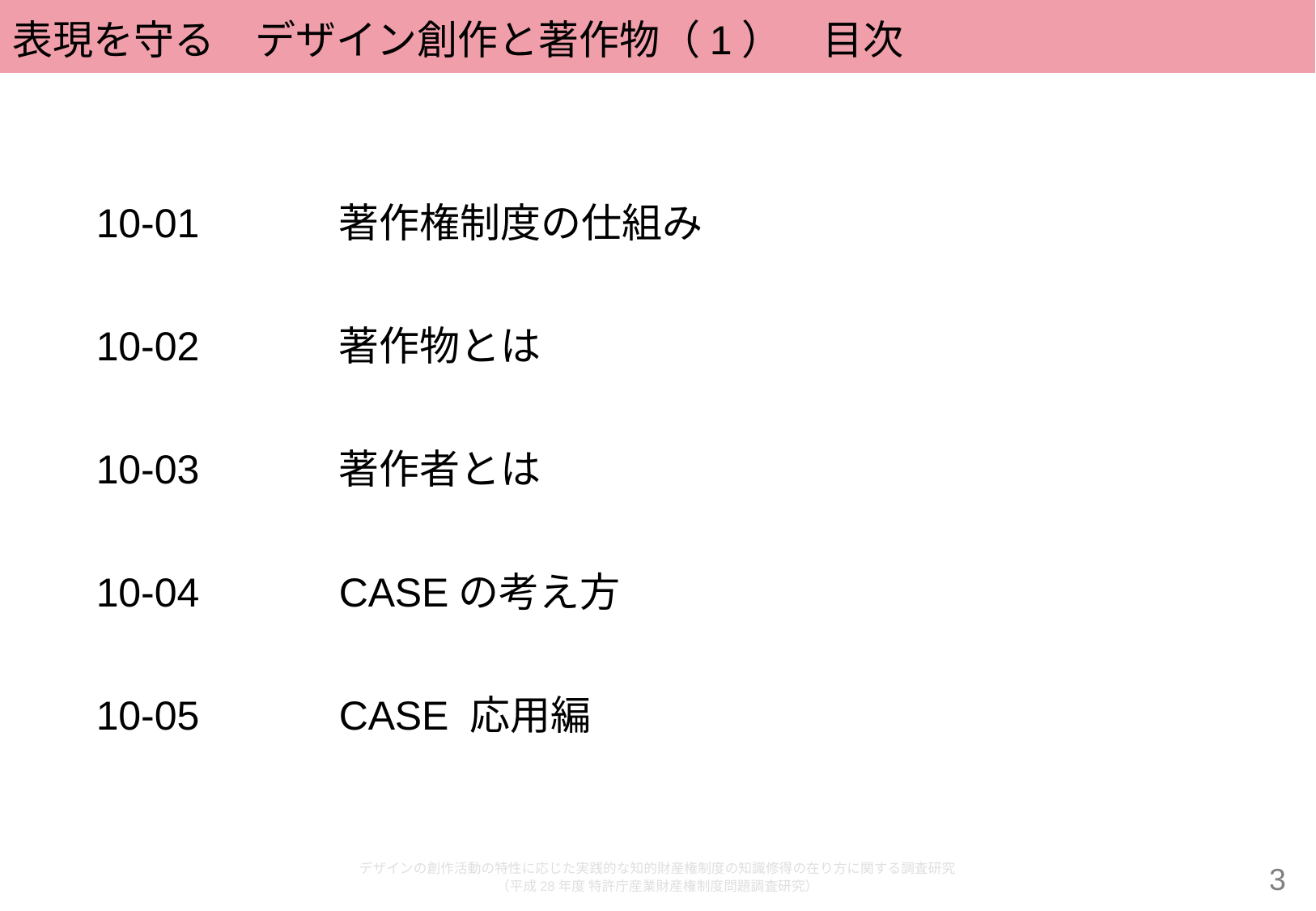

# 表現を守る　デザイン創作と著作物（1）　目次
10-01		著作権制度の仕組み

10-02		著作物とは

10-03		著作者とは

10-04		CASEの考え方

10-05		CASE 応用編
デザインの創作活動の特性に応じた実践的な知的財産権制度の知識修得の在り方に関する調査研究
（平成28年度 特許庁産業財産権制度問題調査研究）
3